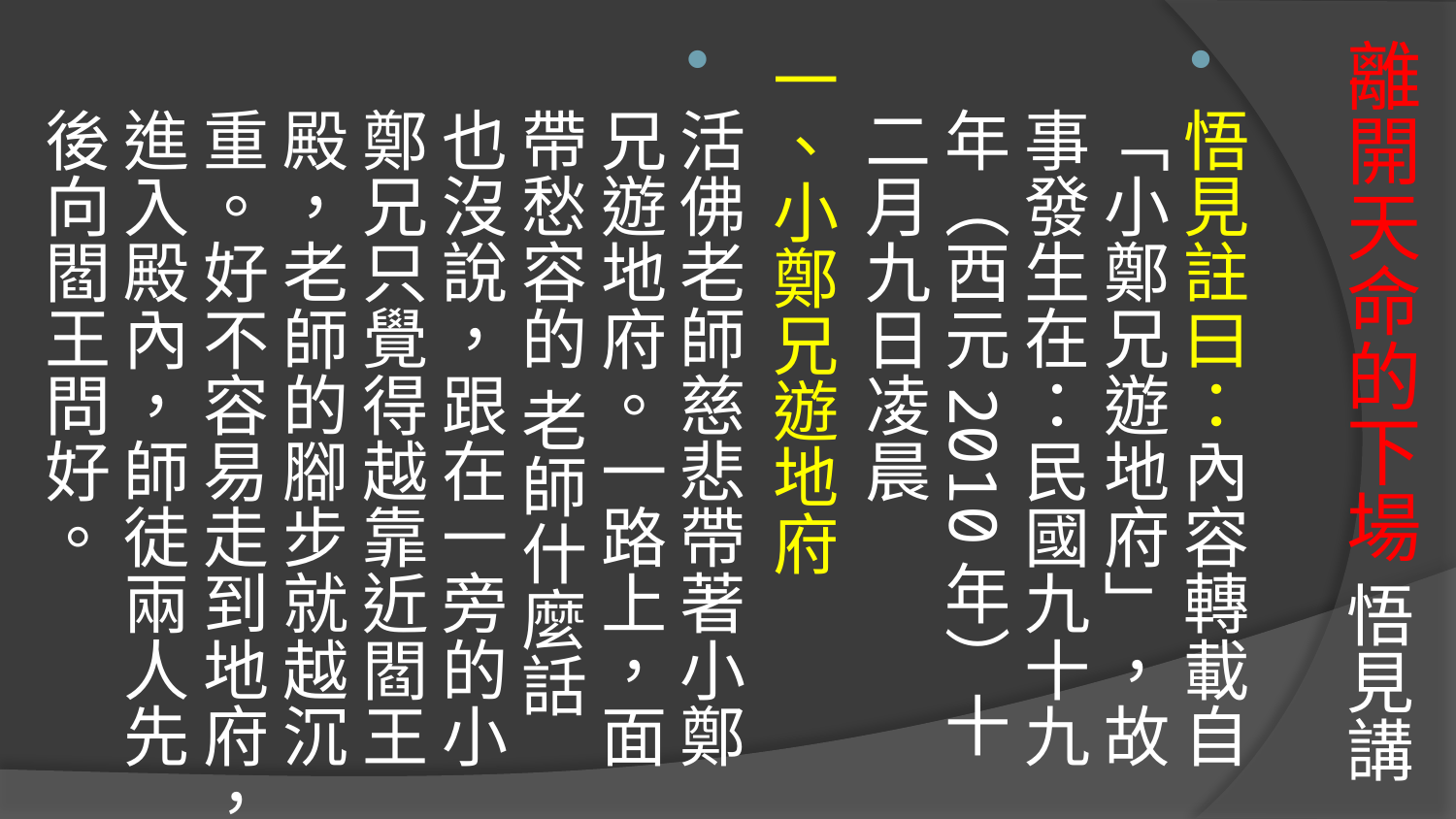

悟見註曰：內容轉載自「小鄭兄遊地府」，故事發生在：民國九十九年（西元2010年）十二月九日凌晨
一、小鄭兄遊地府
活佛老師慈悲帶著小鄭兄遊地府。一路上，面帶愁容的 老師什麼話也沒說，跟在一旁的小鄭兄只覺得越靠近閻王殿，老師的腳步就越沉重。好不容易走到地府，進入殿內，師徒兩人先後向閻王問好。
# 離開天命的下場 悟見講